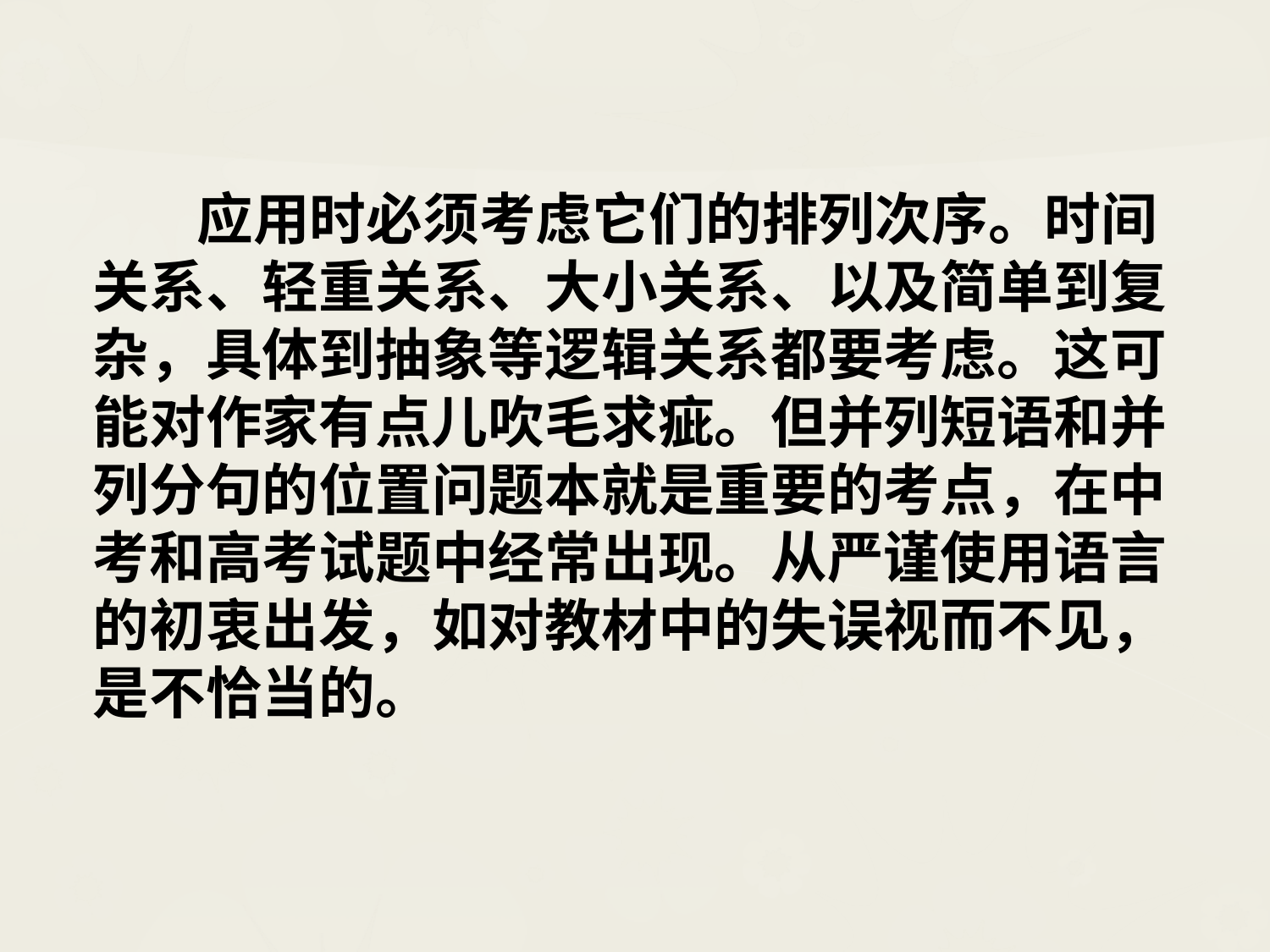

#

       应用时必须考虑它们的排列次序。时间关系、轻重关系、大小关系、以及简单到复杂，具体到抽象等逻辑关系都要考虑。这可能对作家有点儿吹毛求疵。但并列短语和并列分句的位置问题本就是重要的考点，在中考和高考试题中经常出现。从严谨使用语言的初衷出发，如对教材中的失误视而不见，是不恰当的。